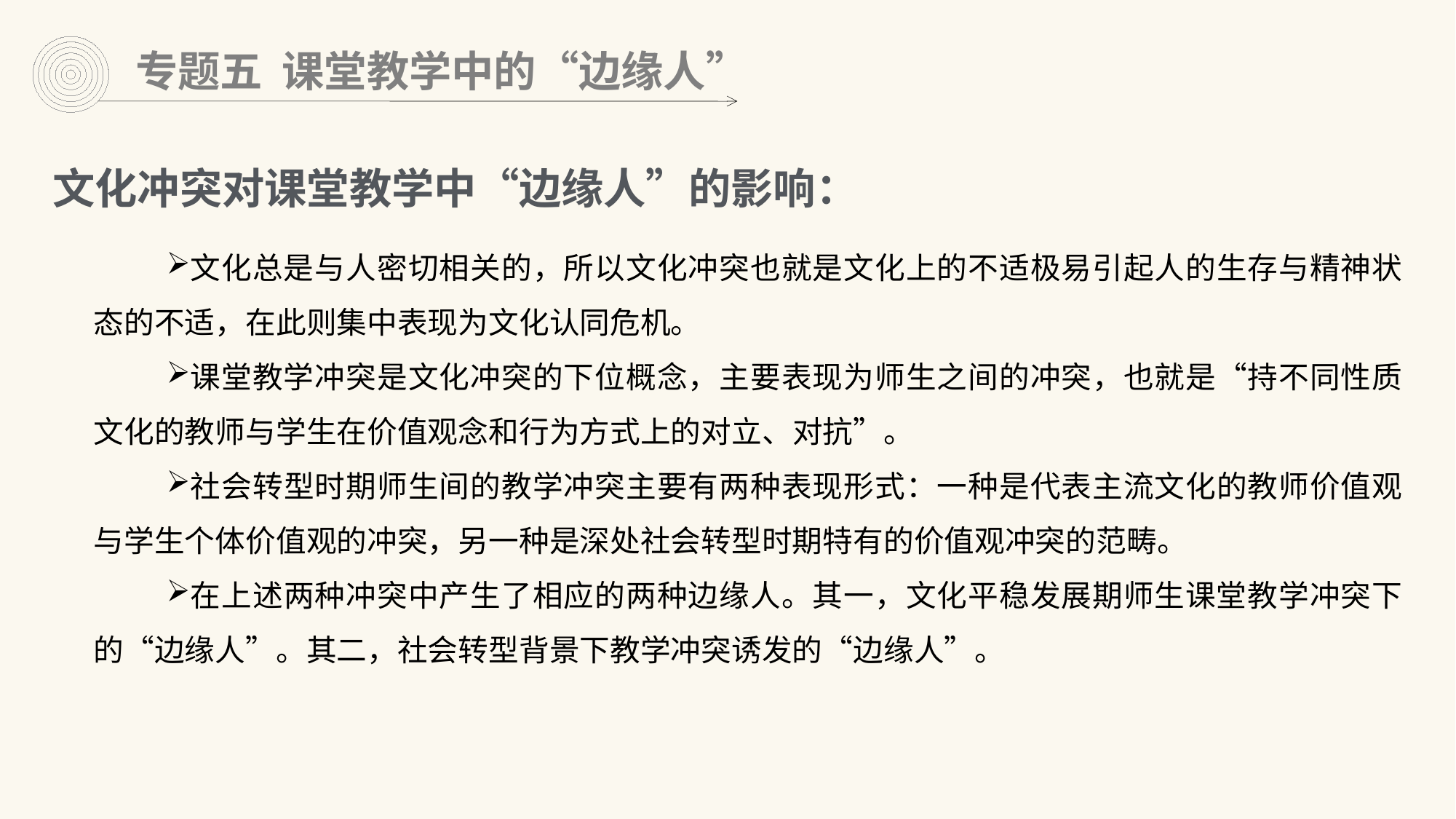

专题五  课堂教学中的“边缘人”
文化冲突对课堂教学中“边缘人”的影响：
文化总是与人密切相关的，所以文化冲突也就是文化上的不适极易引起人的生存与精神状态的不适，在此则集中表现为文化认同危机。
课堂教学冲突是文化冲突的下位概念，主要表现为师生之间的冲突，也就是“持不同性质文化的教师与学生在价值观念和行为方式上的对立、对抗”。
社会转型时期师生间的教学冲突主要有两种表现形式：一种是代表主流文化的教师价值观与学生个体价值观的冲突，另一种是深处社会转型时期特有的价值观冲突的范畴。
在上述两种冲突中产生了相应的两种边缘人。其一，文化平稳发展期师生课堂教学冲突下的“边缘人”。其二，社会转型背景下教学冲突诱发的“边缘人”。